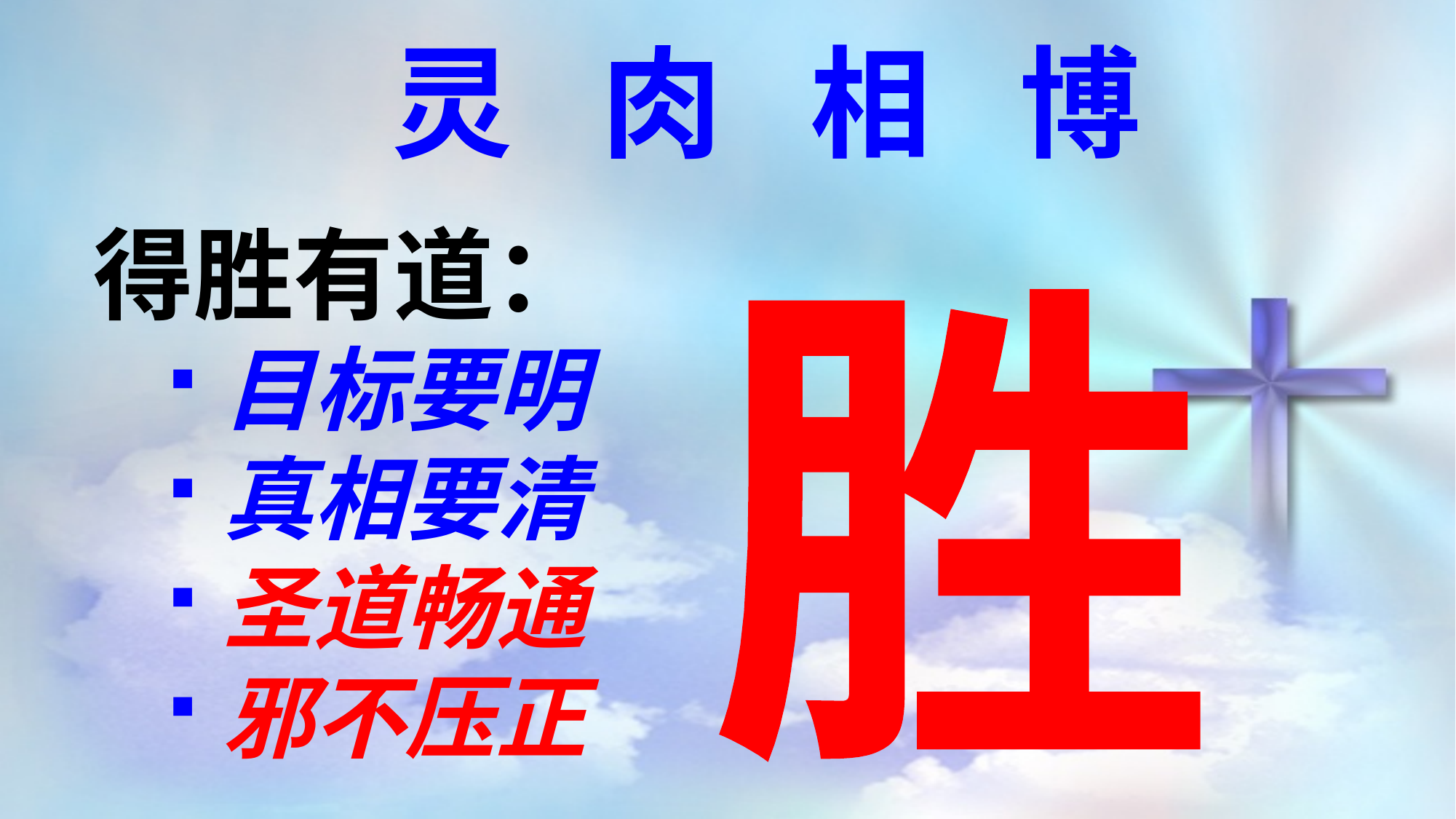

灵 肉 相 博
得胜有道：
目标要明
真相要清
圣道畅通
邪不压正
胜